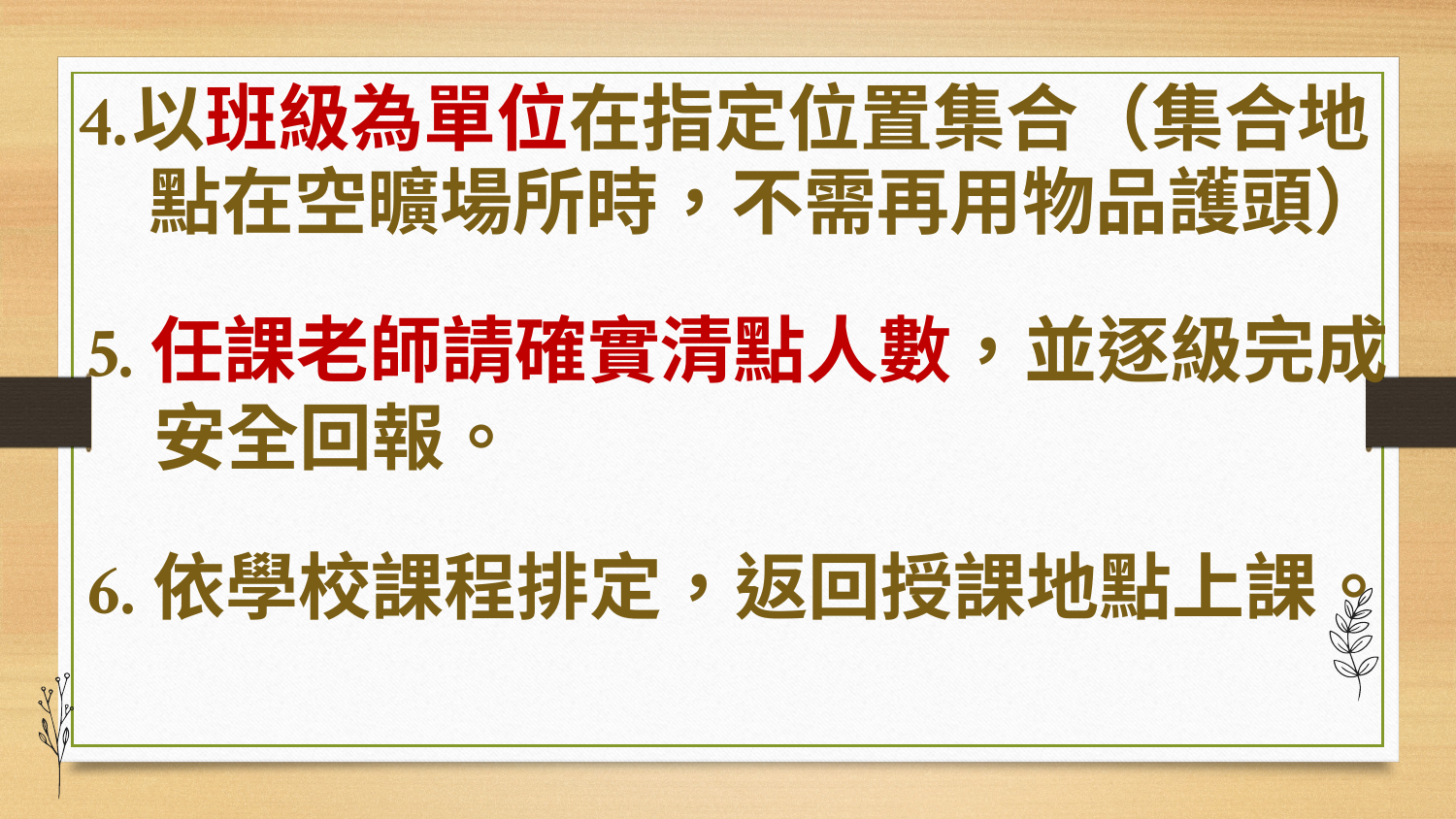

4.以班級為單位在指定位置集合（集合地
    點在空曠場所時，不需再用物品護頭）

5.任課老師請確實清點人數，並逐級完成
   安全回報。
6.依學校課程排定，返回授課地點上課。